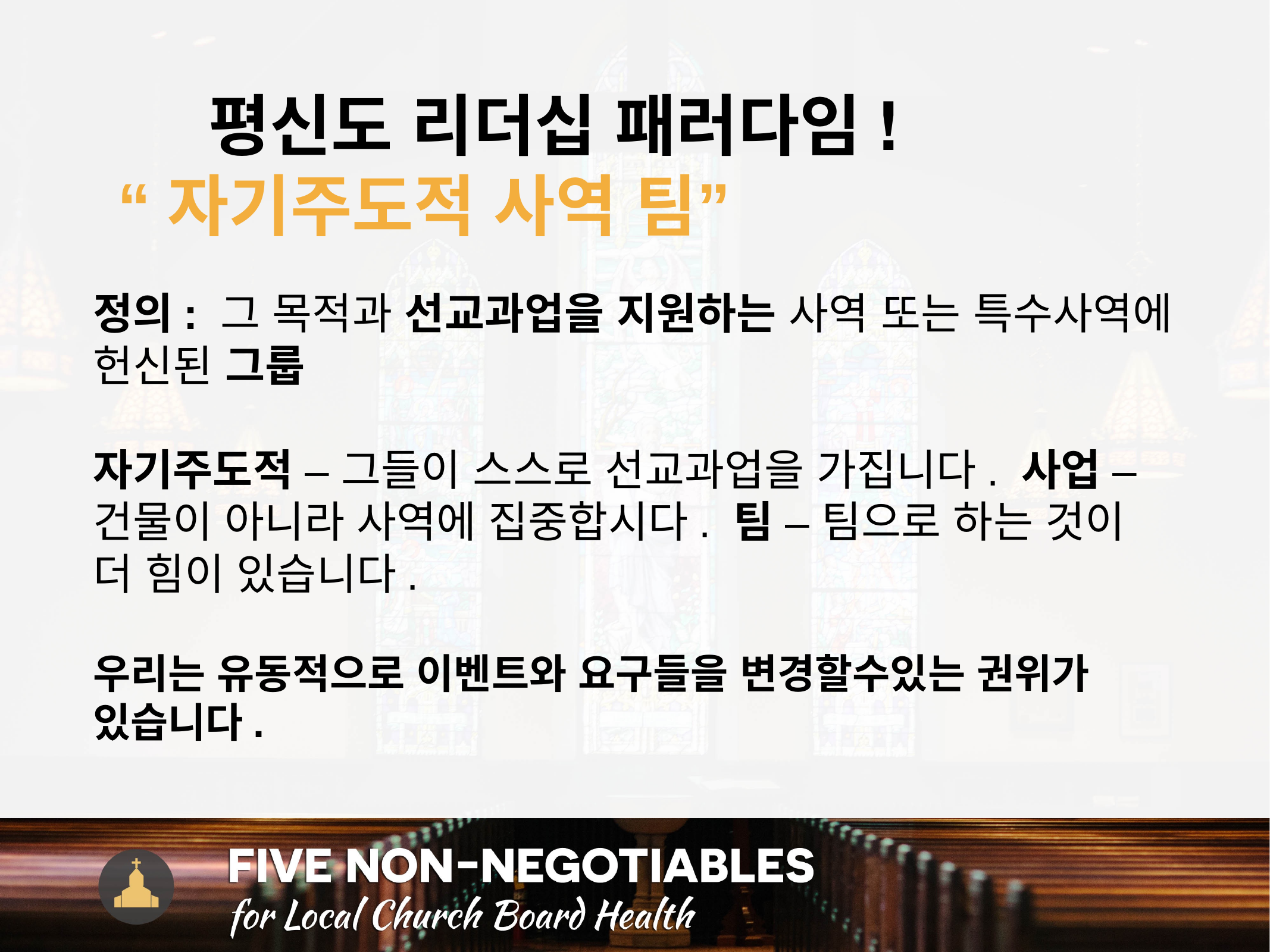

정의: 그 목적과 선교과업을 지원하는 사역 또는 특수사역에 헌신된 그룹

자기주도적 – 그들이 스스로 선교과업을 가집니다. 사업 – 건물이 아니라 사역에 집중합시다. 팀 – 팀으로 하는 것이 더 힘이 있습니다.

우리는 유동적으로 이벤트와 요구들을 변경할수있는 권위가 있습니다.
# 평신도 리더십 패러다임!
“자기주도적 사역 팀”